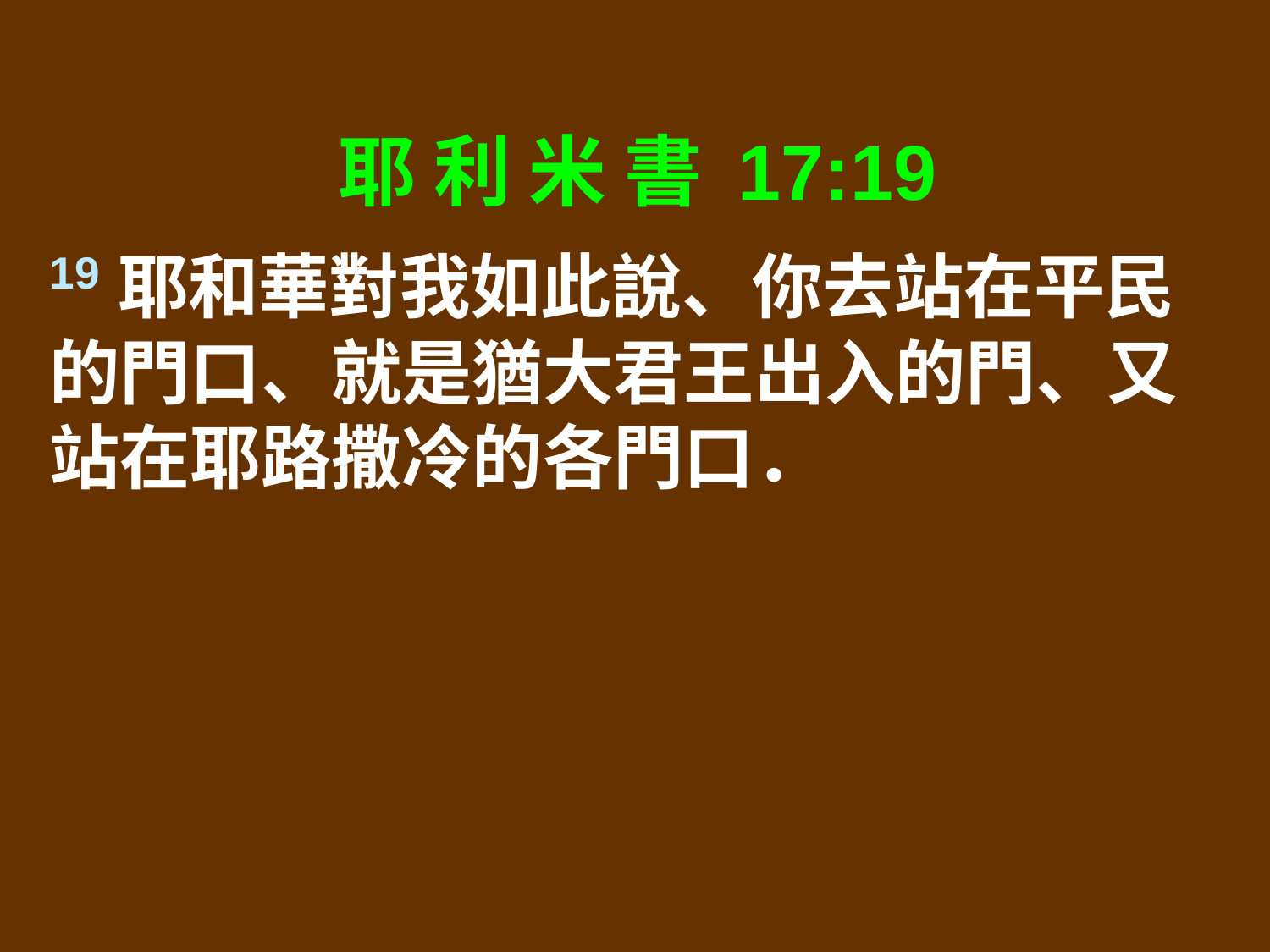

耶 利 米 書 17:19
19耶和華對我如此說、你去站在平民的門口、就是猶大君王出入的門、又站在耶路撒冷的各門口．